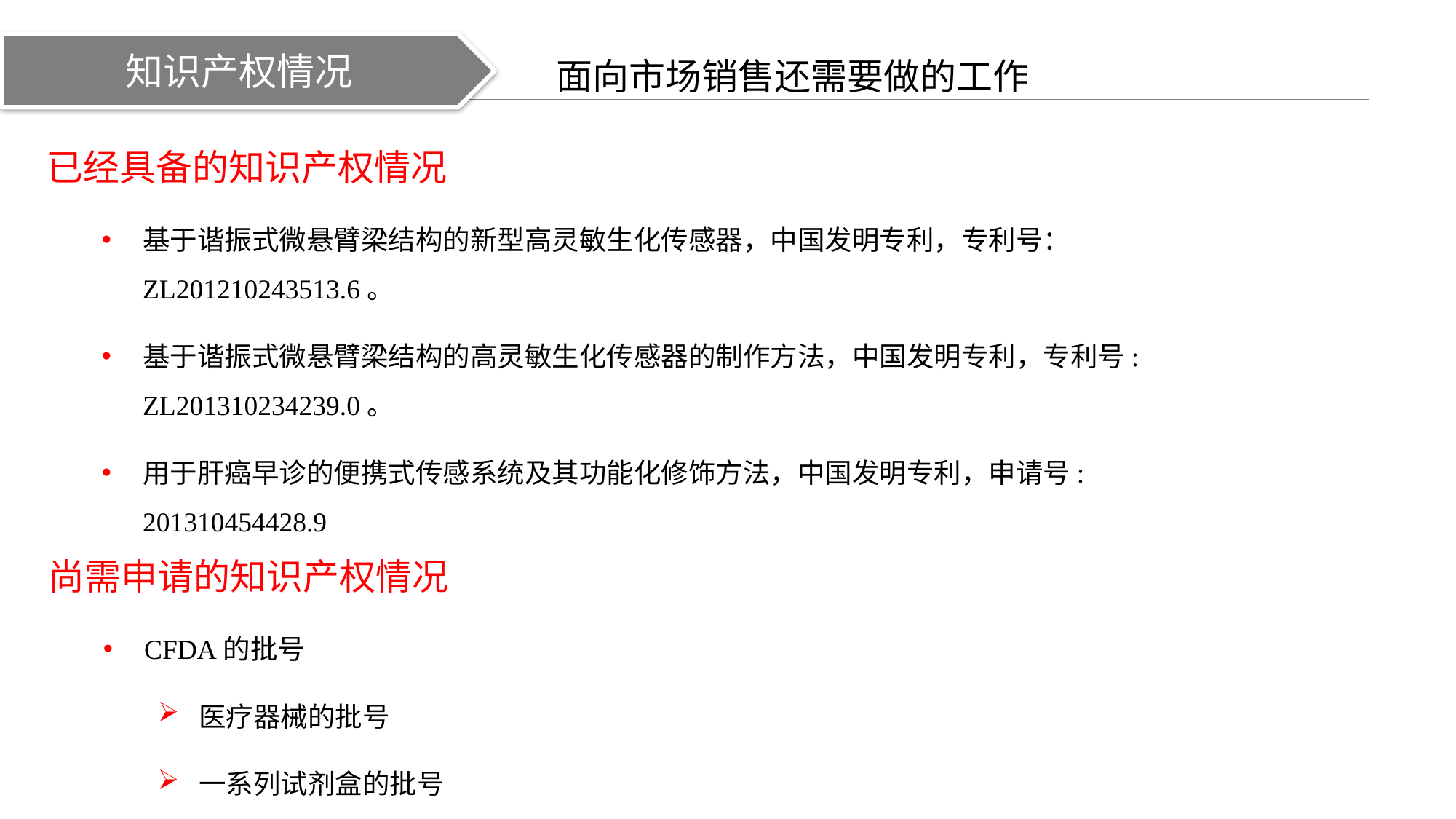

知识产权情况
面向市场销售还需要做的工作
已经具备的知识产权情况
基于谐振式微悬臂梁结构的新型高灵敏生化传感器，中国发明专利，专利号：ZL201210243513.6。
基于谐振式微悬臂梁结构的高灵敏生化传感器的制作方法，中国发明专利，专利号: ZL201310234239.0。
用于肝癌早诊的便携式传感系统及其功能化修饰方法，中国发明专利，申请号: 201310454428.9
尚需申请的知识产权情况
CFDA的批号
医疗器械的批号
一系列试剂盒的批号